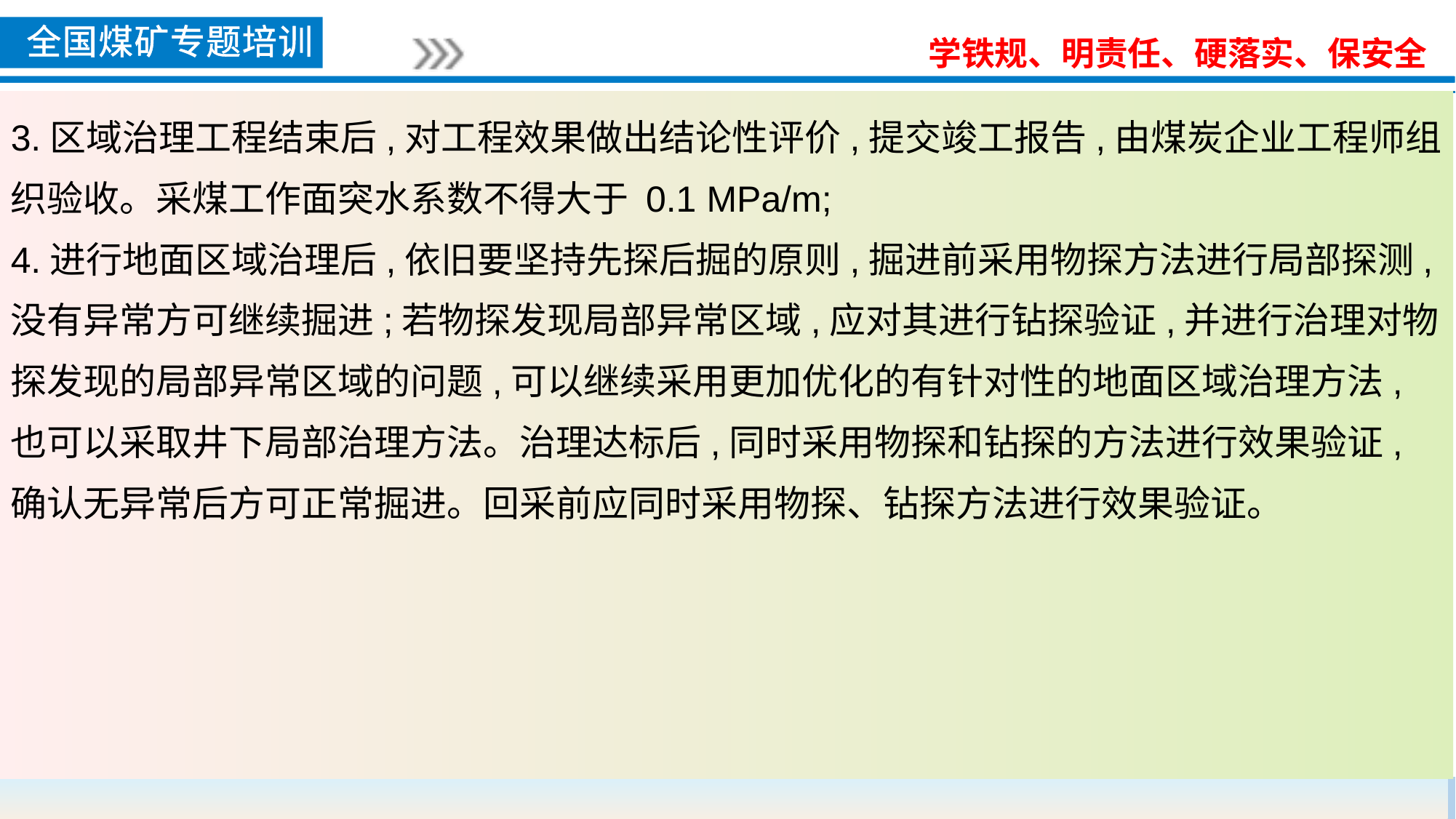

3.区域治理工程结束后,对工程效果做出结论性评价,提交竣工报告,由煤炭企业工程师组织验收。采煤工作面突水系数不得大于 0.1 MPa/m;
4.进行地面区域治理后,依旧要坚持先探后掘的原则,掘进前采用物探方法进行局部探测,没有异常方可继续掘进;若物探发现局部异常区域,应对其进行钻探验证,并进行治理对物探发现的局部异常区域的问题,可以继续采用更加优化的有针对性的地面区域治理方法,也可以采取井下局部治理方法。治理达标后,同时采用物探和钻探的方法进行效果验证,确认无异常后方可正常掘进。回采前应同时采用物探、钻探方法进行效果验证。